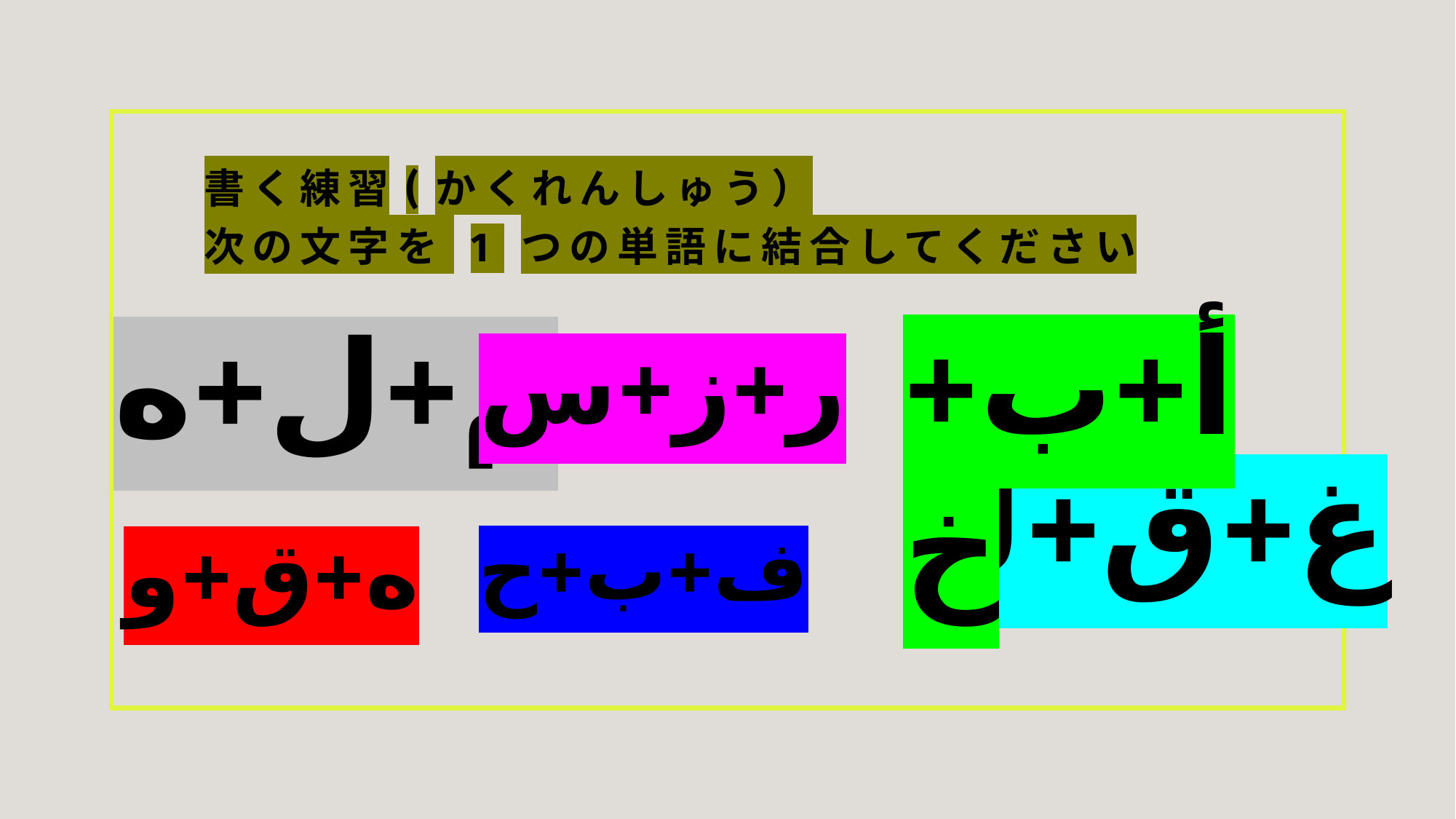

أ+ب+خ
# 書く練習(かくれんしゅう） 次の文字を 1 つの単語に結合してください
م+ل+ه
ر+ز+س
غ+ق+ك

ه+ق+و
ف+ب+ح